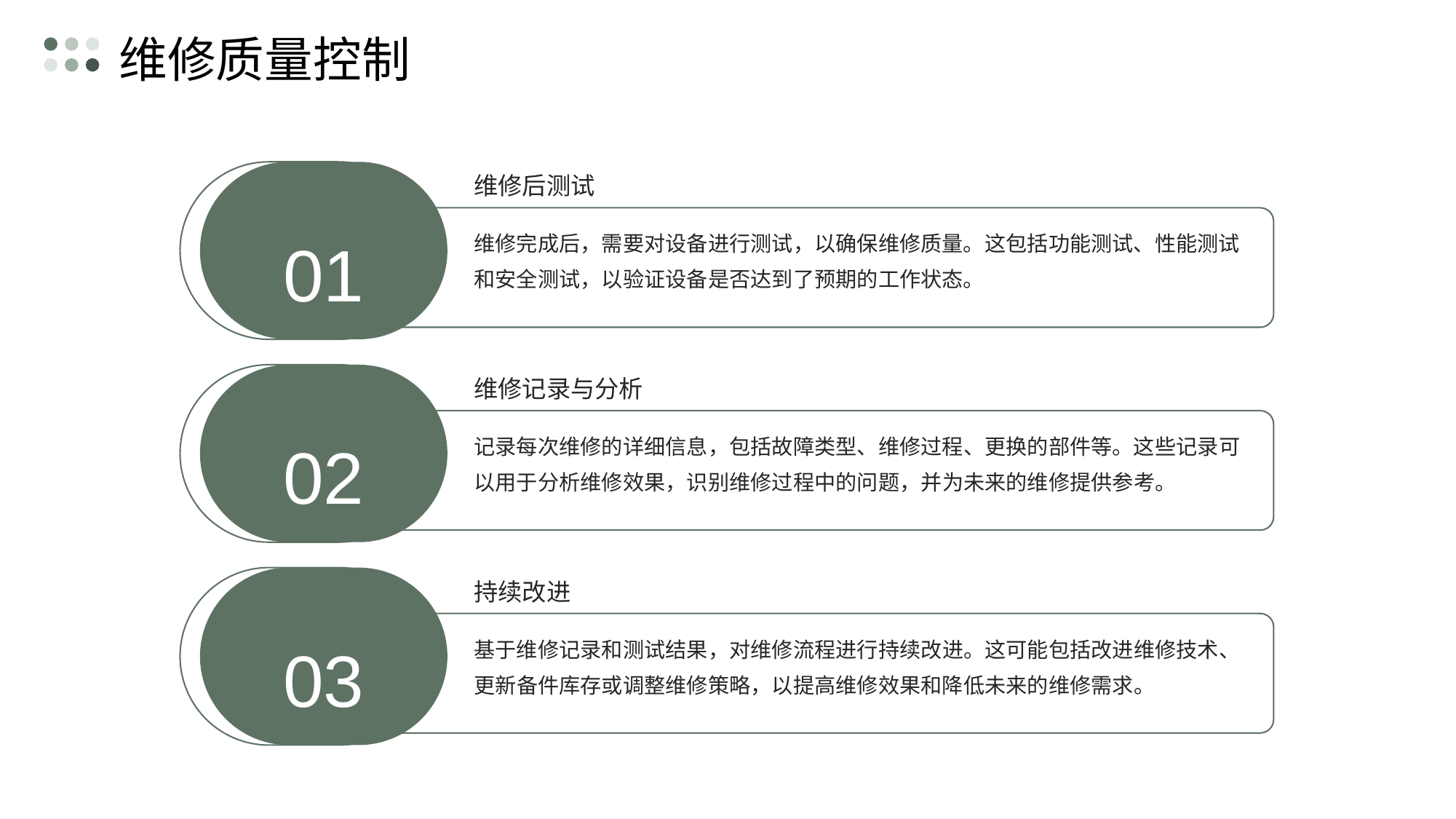

维修质量控制

维修后测试

01

维修完成后，需要对设备进行测试，以确保维修质量。这包括功能测试、性能测试和安全测试，以验证设备是否达到了预期的工作状态。
维修记录与分析

02

记录每次维修的详细信息，包括故障类型、维修过程、更换的部件等。这些记录可以用于分析维修效果，识别维修过程中的问题，并为未来的维修提供参考。
持续改进

03

基于维修记录和测试结果，对维修流程进行持续改进。这可能包括改进维修技术、更新备件库存或调整维修策略，以提高维修效果和降低未来的维修需求。